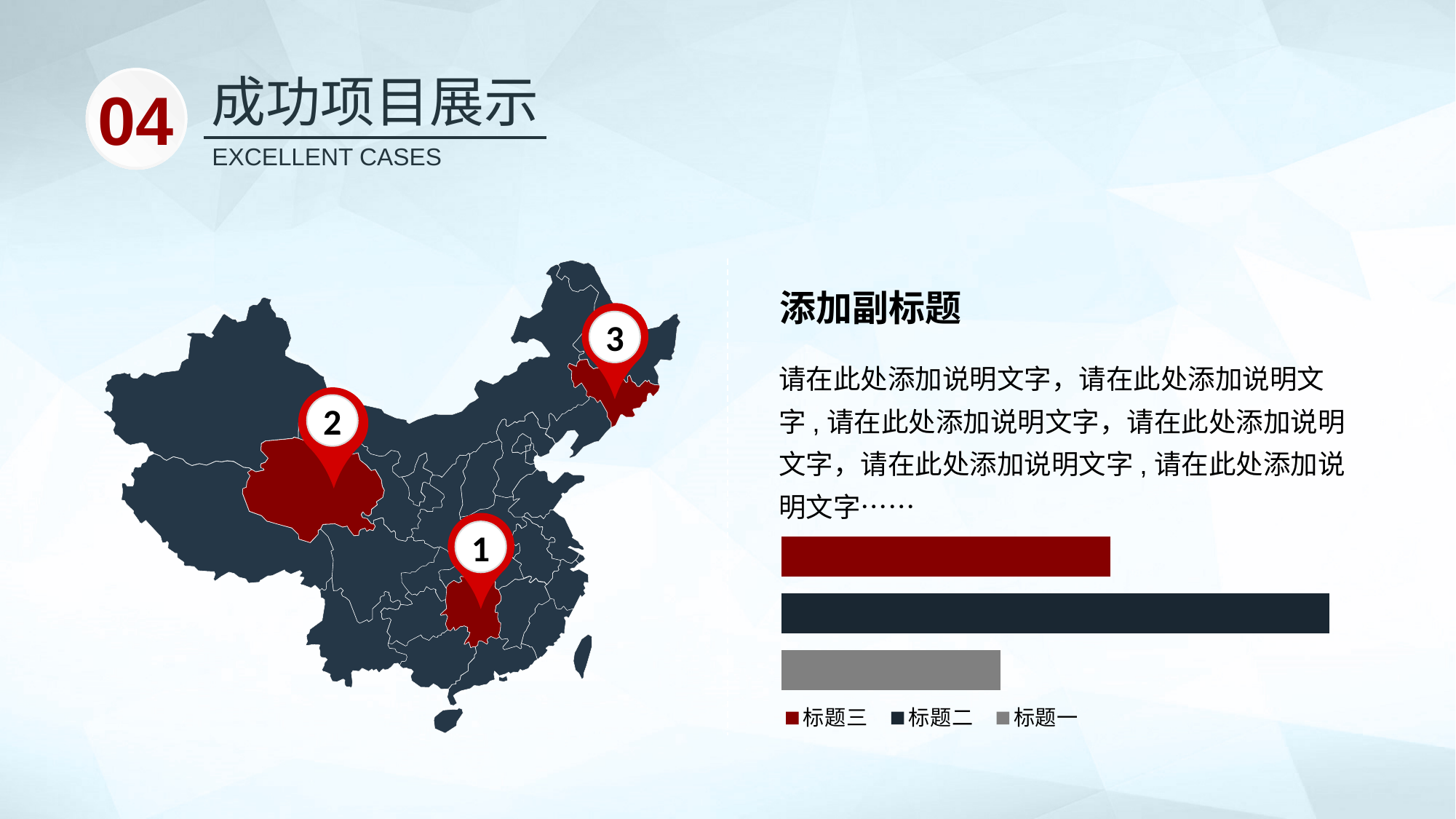

成功项目展示

04
EXCELLENT CASES

添加副标题

3
请在此处添加说明文字，请在此处添加说明文字,请在此处添加说明文字，请在此处添加说明文字，请在此处添加说明文字,请在此处添加说明文字……

2

1

### Chart

| Category | 标题一 | 标题二 | 标题三 |
|---|---|---|---|
| 类别 | 2.0 | 5.0 | 3.0 |